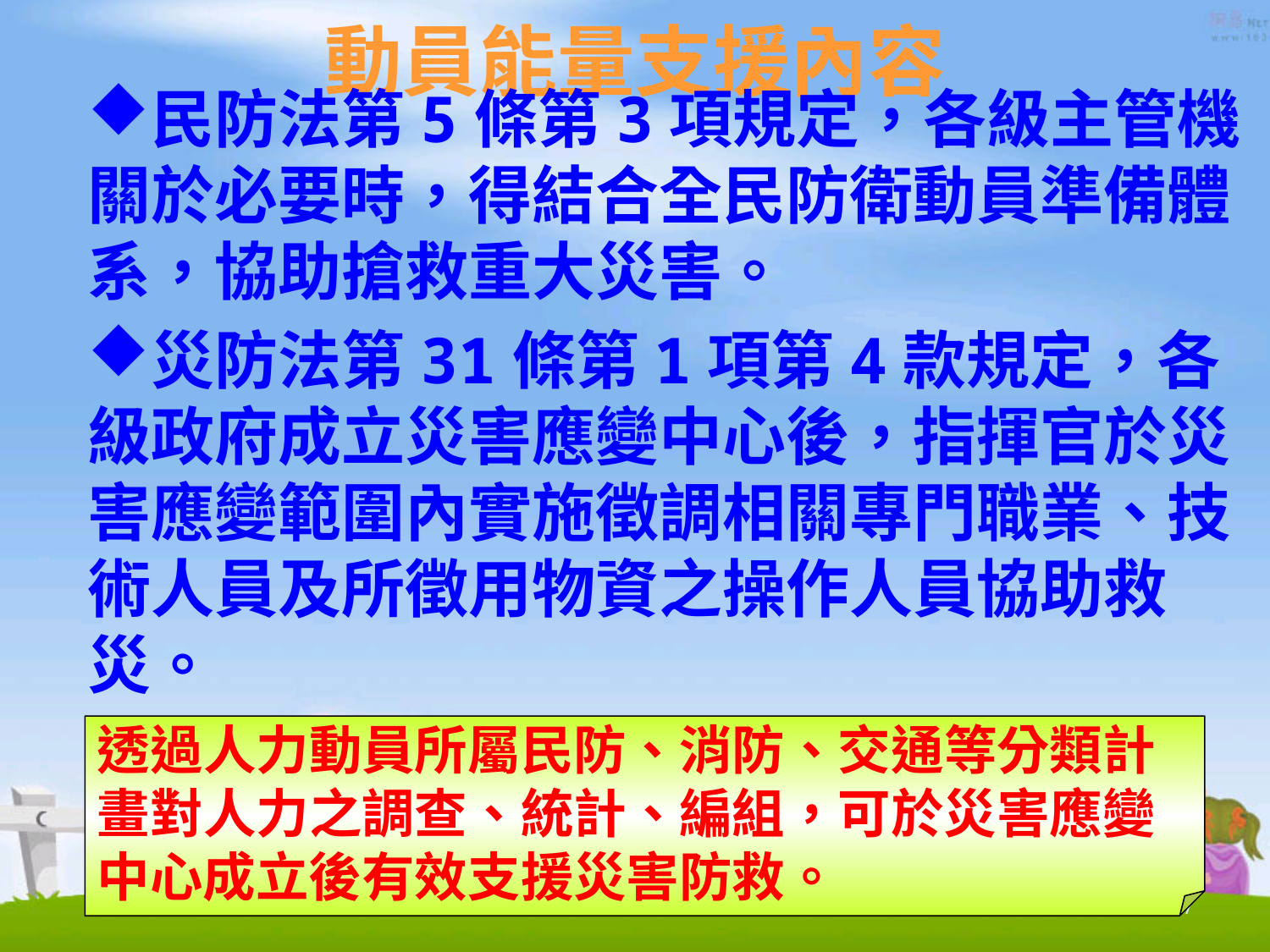

# 動員能量支援內容
民防法第5條第3項規定，各級主管機關於必要時，得結合全民防衛動員準備體系，協助搶救重大災害。
災防法第31條第1項第4款規定，各級政府成立災害應變中心後，指揮官於災害應變範圍內實施徵調相關專門職業、技術人員及所徵用物資之操作人員協助救災。

透過人力動員所屬民防、消防、交通等分類計畫對人力之調查、統計、編組，可於災害應變中心成立後有效支援災害防救。

157